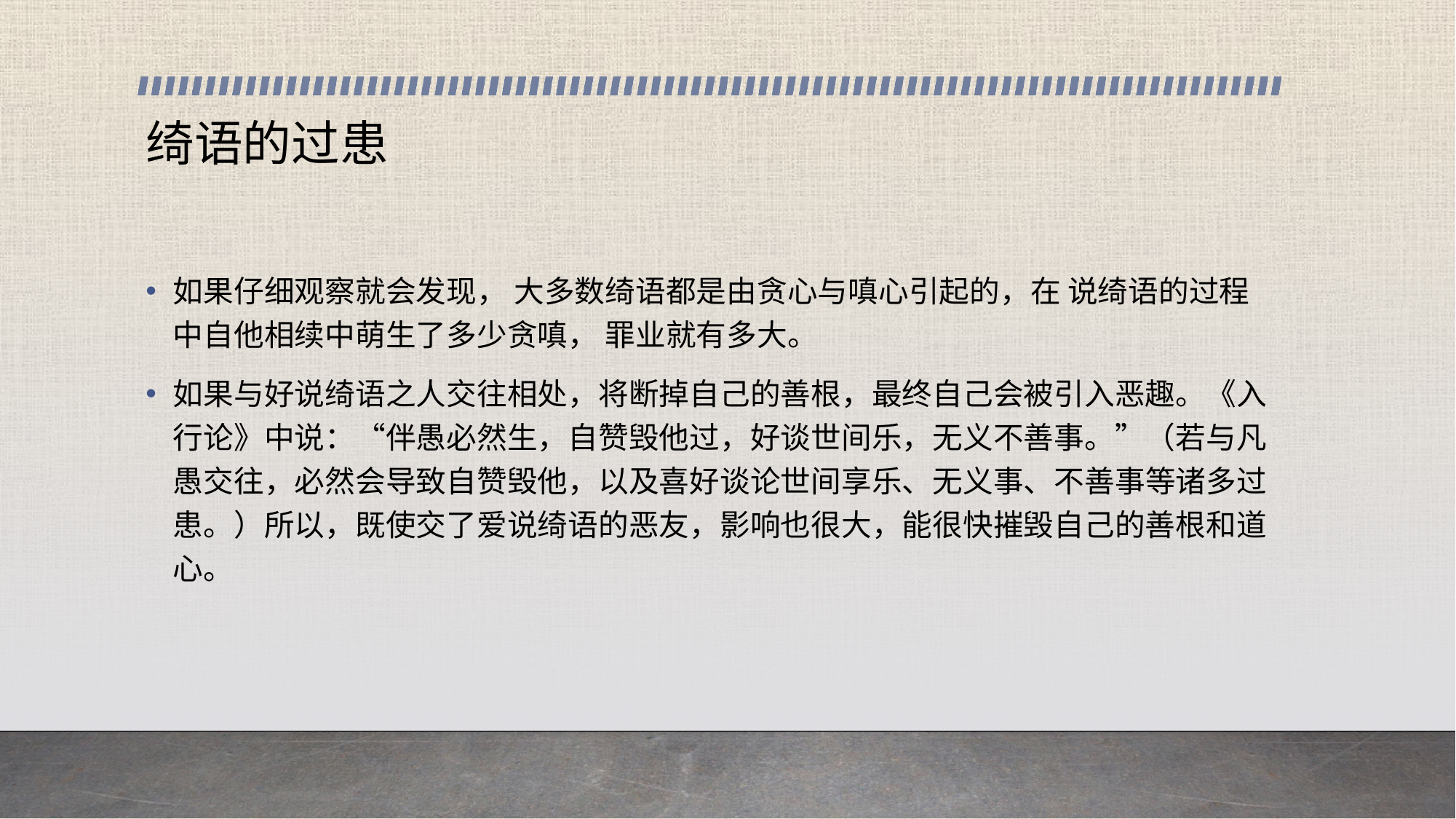

# 绮语的过患
如果仔细观察就会发现， 大多数绮语都是由贪心与嗔心引起的，在 说绮语的过程中自他相续中萌生了多少贪嗔， 罪业就有多大。
如果与好说绮语之人交往相处，将断掉自己的善根，最终自己会被引入恶趣。《入行论》中说：“伴愚必然生，自赞毁他过，好谈世间乐，无义不善事。”（若与凡愚交往，必然会导致自赞毁他，以及喜好谈论世间享乐、无义事、不善事等诸多过患。）所以，既使交了爱说绮语的恶友，影响也很大，能很快摧毁自己的善根和道心。